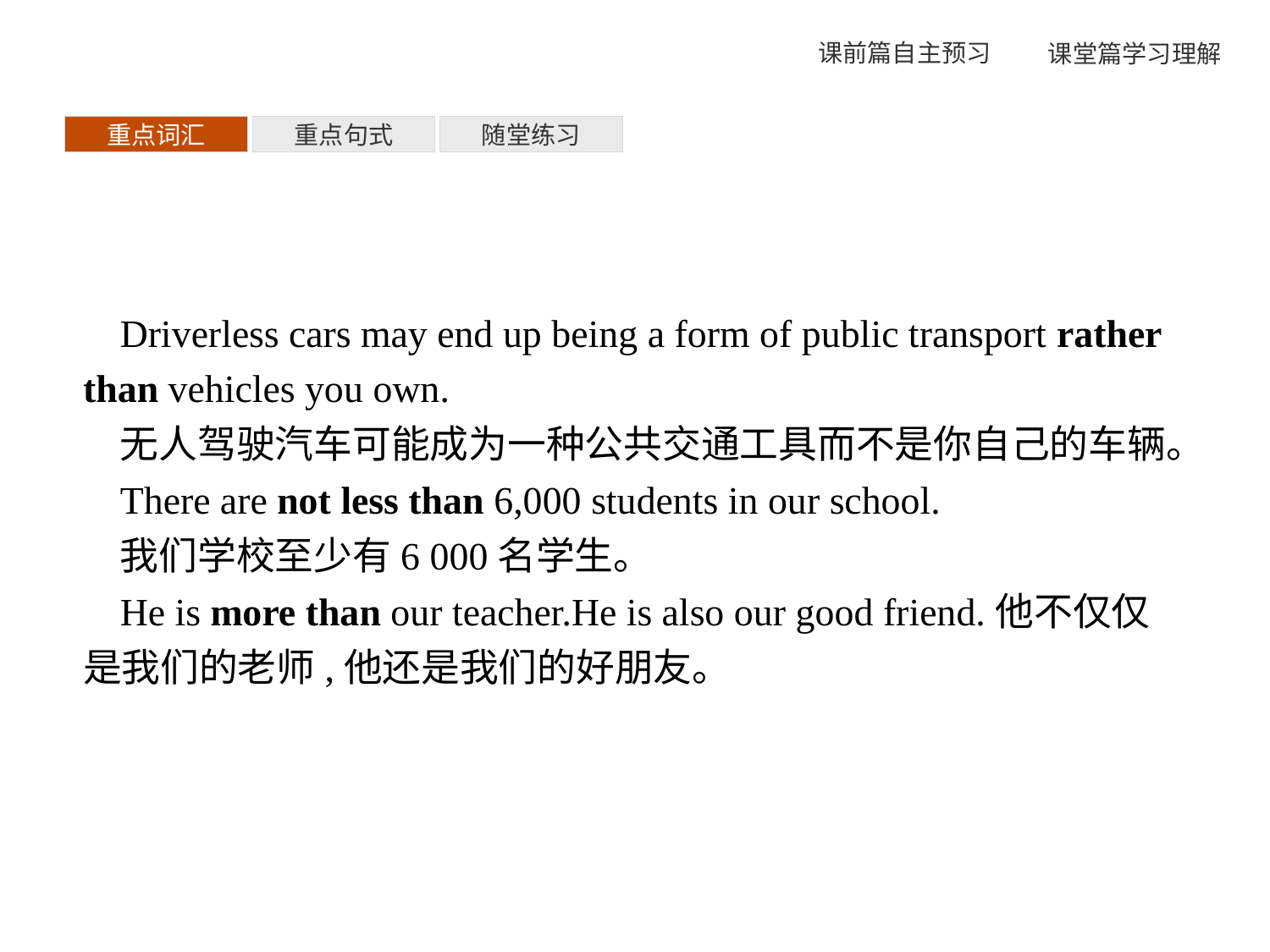

重点词汇
重点句式
随堂练习
Driverless cars may end up being a form of public transport rather than vehicles you own.
无人驾驶汽车可能成为一种公共交通工具而不是你自己的车辆。
There are not less than 6,000 students in our school.
我们学校至少有6 000名学生。
He is more than our teacher.He is also our good friend.他不仅仅是我们的老师,他还是我们的好朋友。